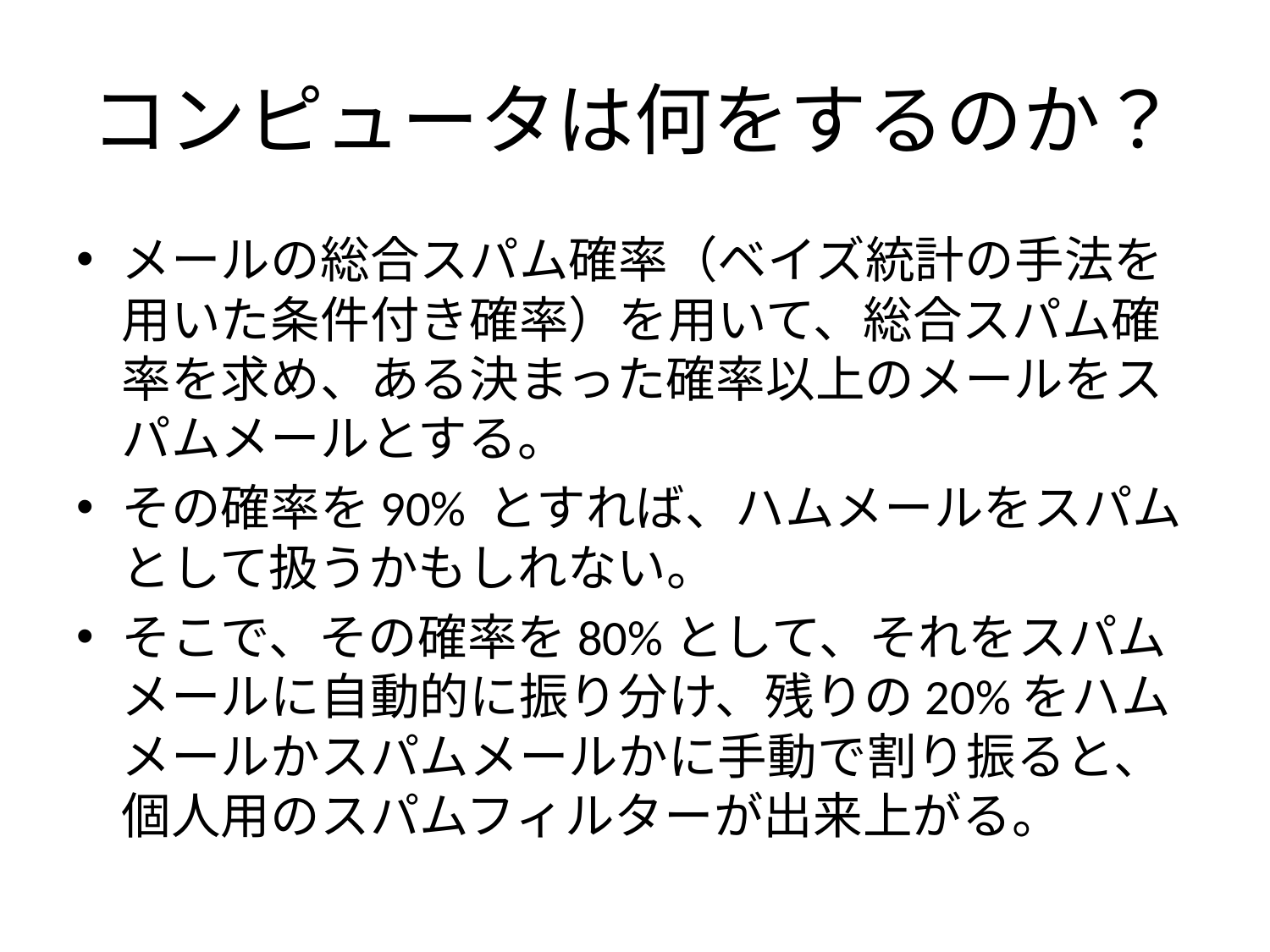

# コンピュータは何をするのか？
メールの総合スパム確率（ベイズ統計の手法を用いた条件付き確率）を用いて、総合スパム確率を求め、ある決まった確率以上のメールをスパムメールとする。
その確率を90% とすれば、ハムメールをスパムとして扱うかもしれない。
そこで、その確率を80%として、それをスパムメールに自動的に振り分け、残りの20%をハムメールかスパムメールかに手動で割り振ると、個人用のスパムフィルターが出来上がる。